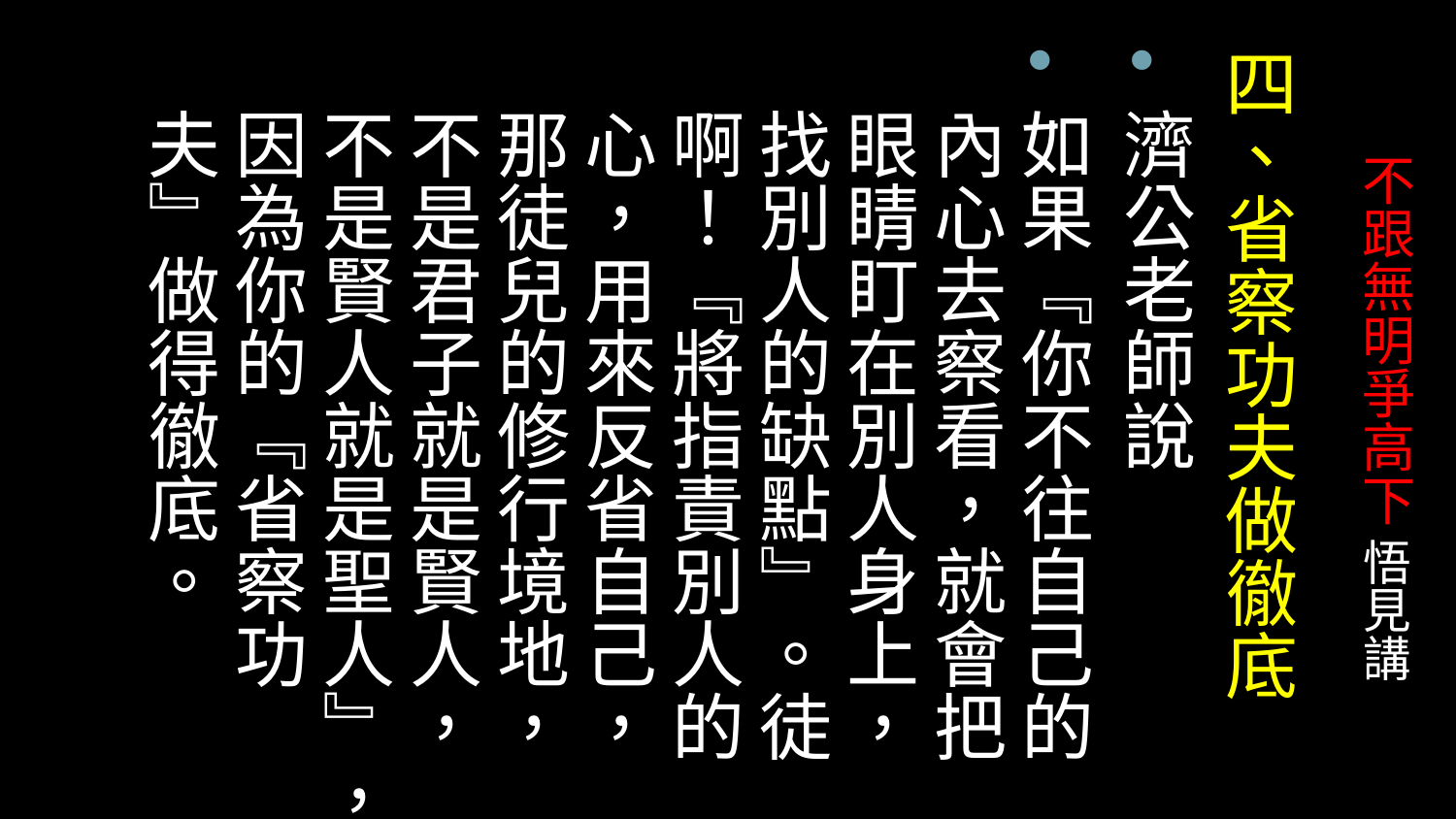

四、省察功夫做徹底
濟公老師說
如果『你不往自己的內心去察看，就會把眼睛盯在別人身上，找別人的缺點』。徒啊！『將指責別人的心，用來反省自己，那徒兒的修行境地，不是君子就是賢人，不是賢人就是聖人』，因為你的『省察功夫』做得徹底。

# 不跟無明爭高下 悟見講